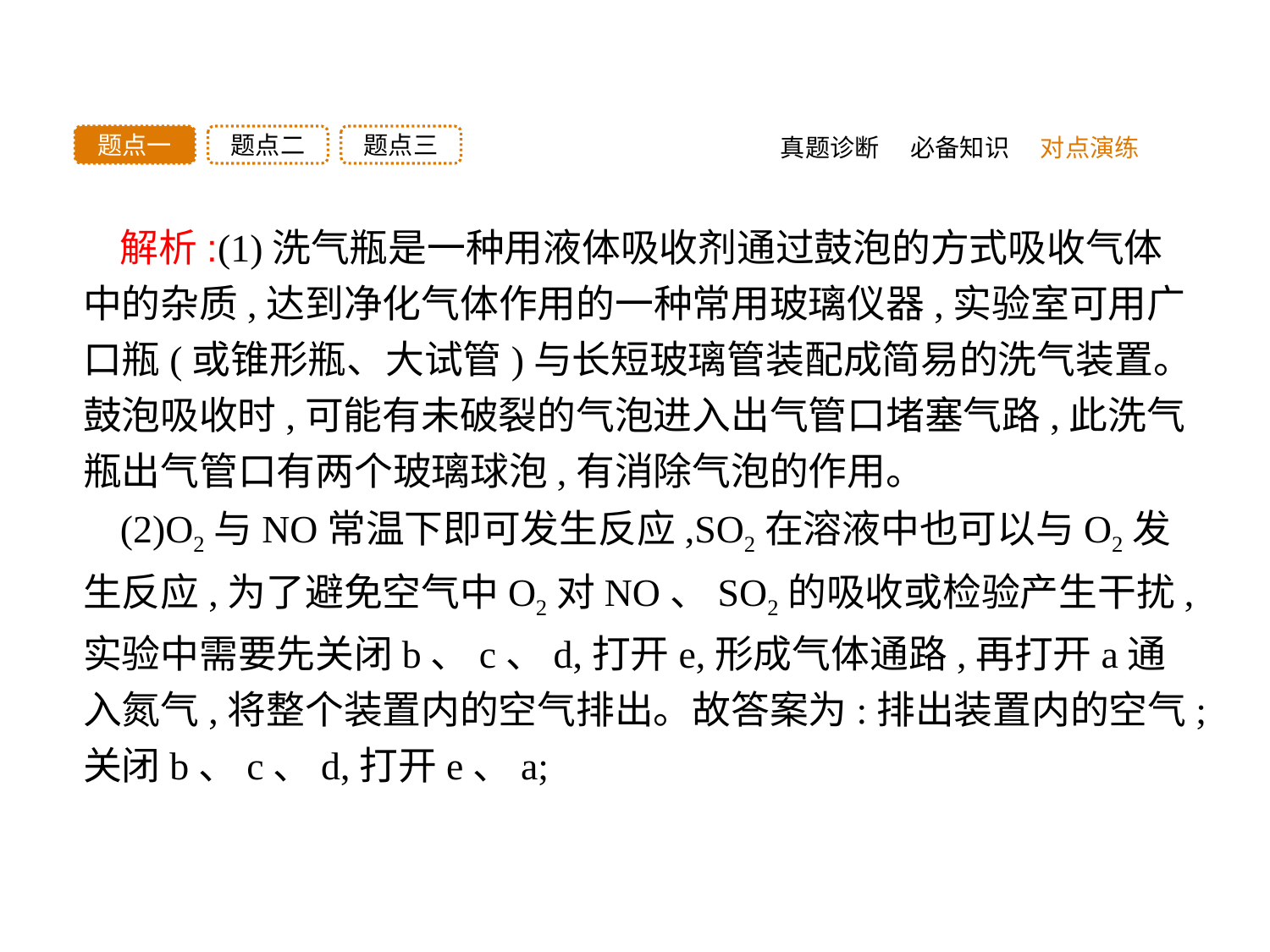

题点三
题点二
题点一
真题诊断
必备知识
对点演练
解析:(1)洗气瓶是一种用液体吸收剂通过鼓泡的方式吸收气体中的杂质,达到净化气体作用的一种常用玻璃仪器,实验室可用广口瓶(或锥形瓶、大试管)与长短玻璃管装配成简易的洗气装置。鼓泡吸收时,可能有未破裂的气泡进入出气管口堵塞气路,此洗气瓶出气管口有两个玻璃球泡,有消除气泡的作用。
(2)O2与NO常温下即可发生反应,SO2在溶液中也可以与O2发生反应,为了避免空气中O2对NO、SO2的吸收或检验产生干扰,实验中需要先关闭b、c、d,打开e,形成气体通路,再打开a通入氮气,将整个装置内的空气排出。故答案为:排出装置内的空气;关闭b、c、d,打开e、a;